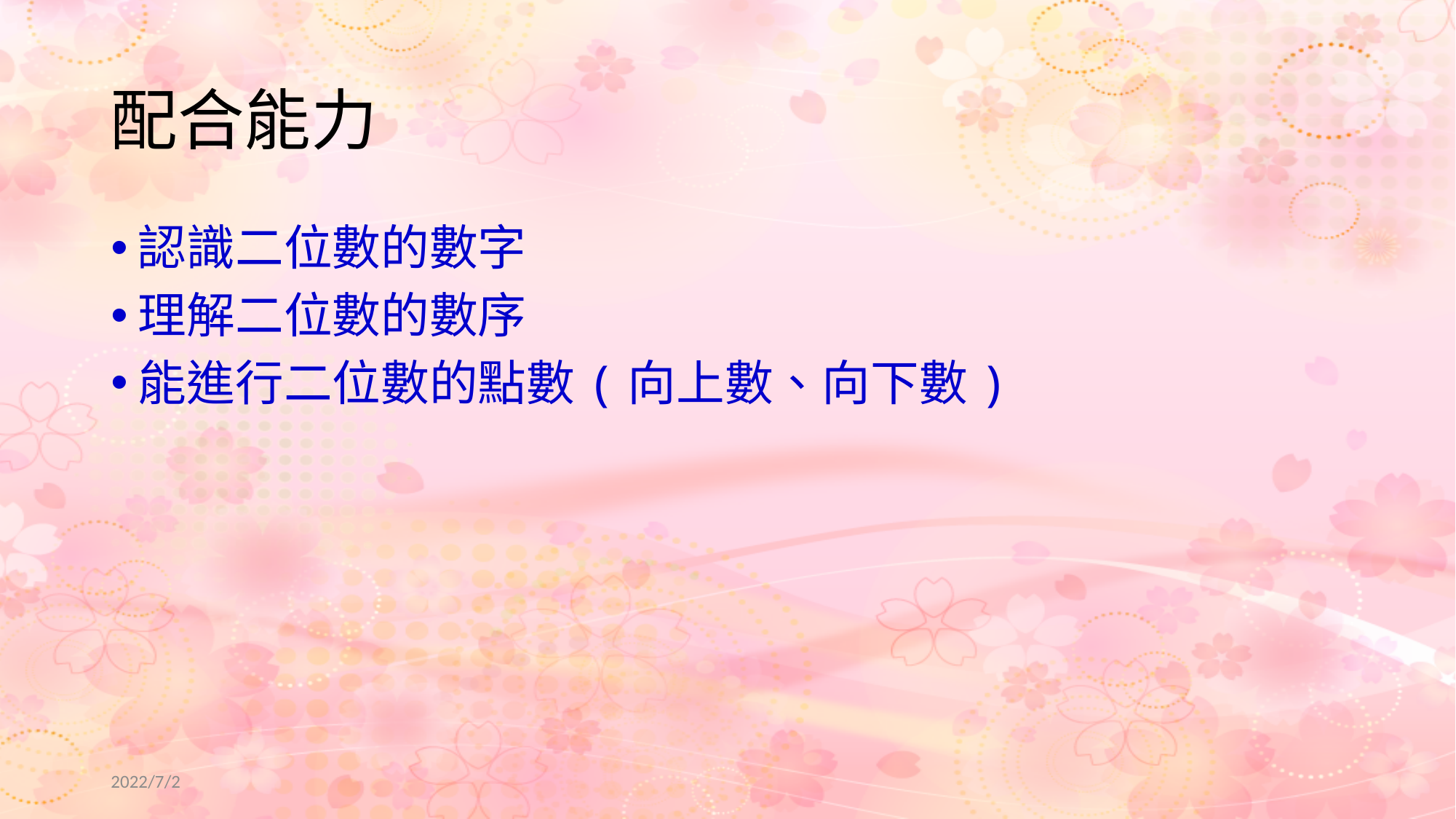

# 配合能力
認識二位數的數字
理解二位數的數序
能進行二位數的點數(向上數、向下數)
2022/7/2